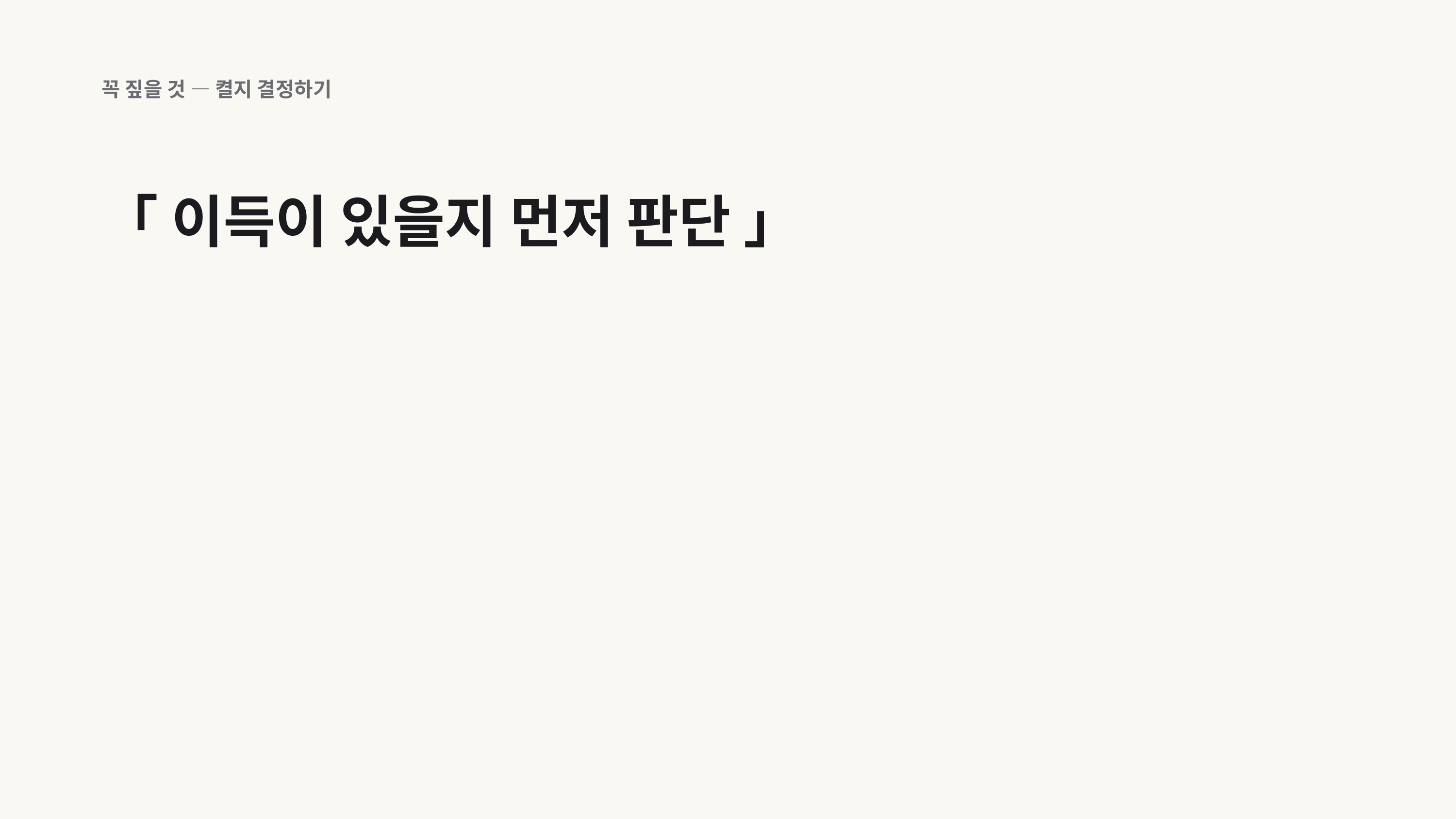

꼭 짚을 것 — 켤지 결정하기
「 이득이 있을지 먼저 판단 」